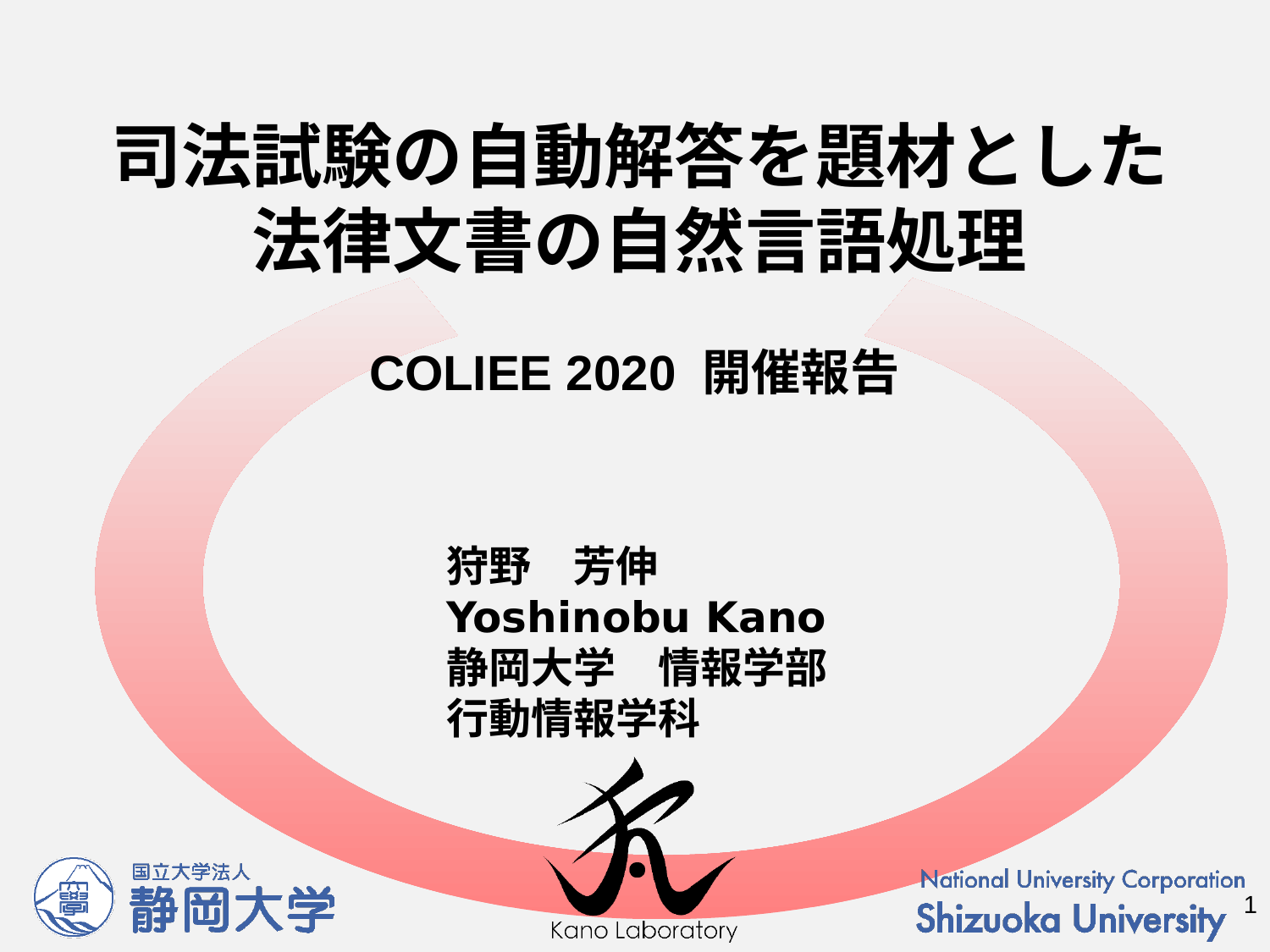

# 司法試験の自動解答を題材とした 法律文書の自然言語処理
COLIEE 2020 開催報告
1